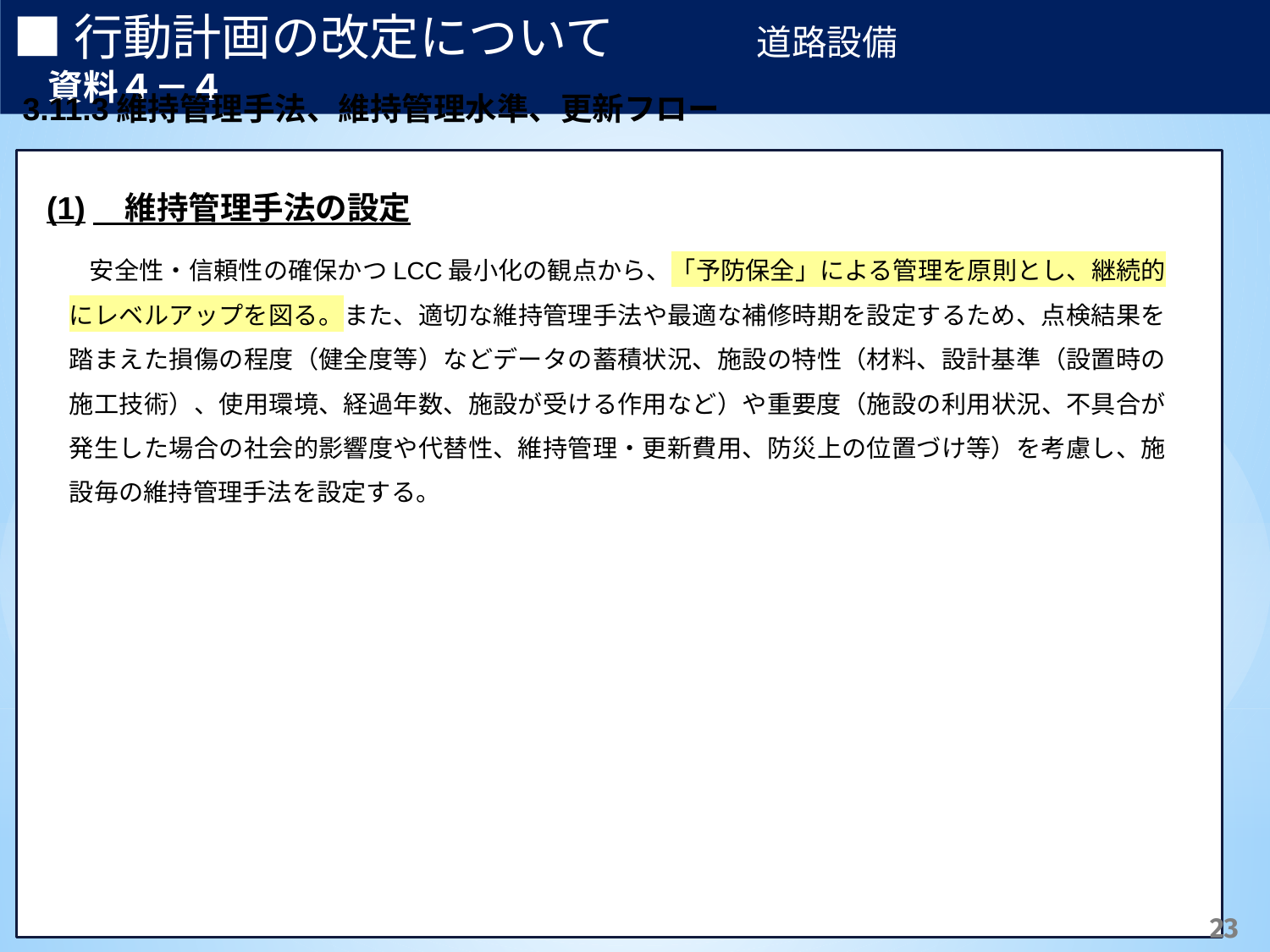

■行動計画の改定について　　　　道路設備　　　　　　　　　　　資料４－４
3.11.3維持管理手法、維持管理水準、更新フロー

(1)　維持管理手法の設定
  安全性・信頼性の確保かつLCC最小化の観点から、「予防保全」による管理を原則とし、継続的にレベルアップを図る。また、適切な維持管理手法や最適な補修時期を設定するため、点検結果を踏まえた損傷の程度（健全度等）などデータの蓄積状況、施設の特性（材料、設計基準（設置時の施工技術）、使用環境、経過年数、施設が受ける作用など）や重要度（施設の利用状況、不具合が発生した場合の社会的影響度や代替性、維持管理・更新費用、防災上の位置づけ等）を考慮し、施設毎の維持管理手法を設定する。
23